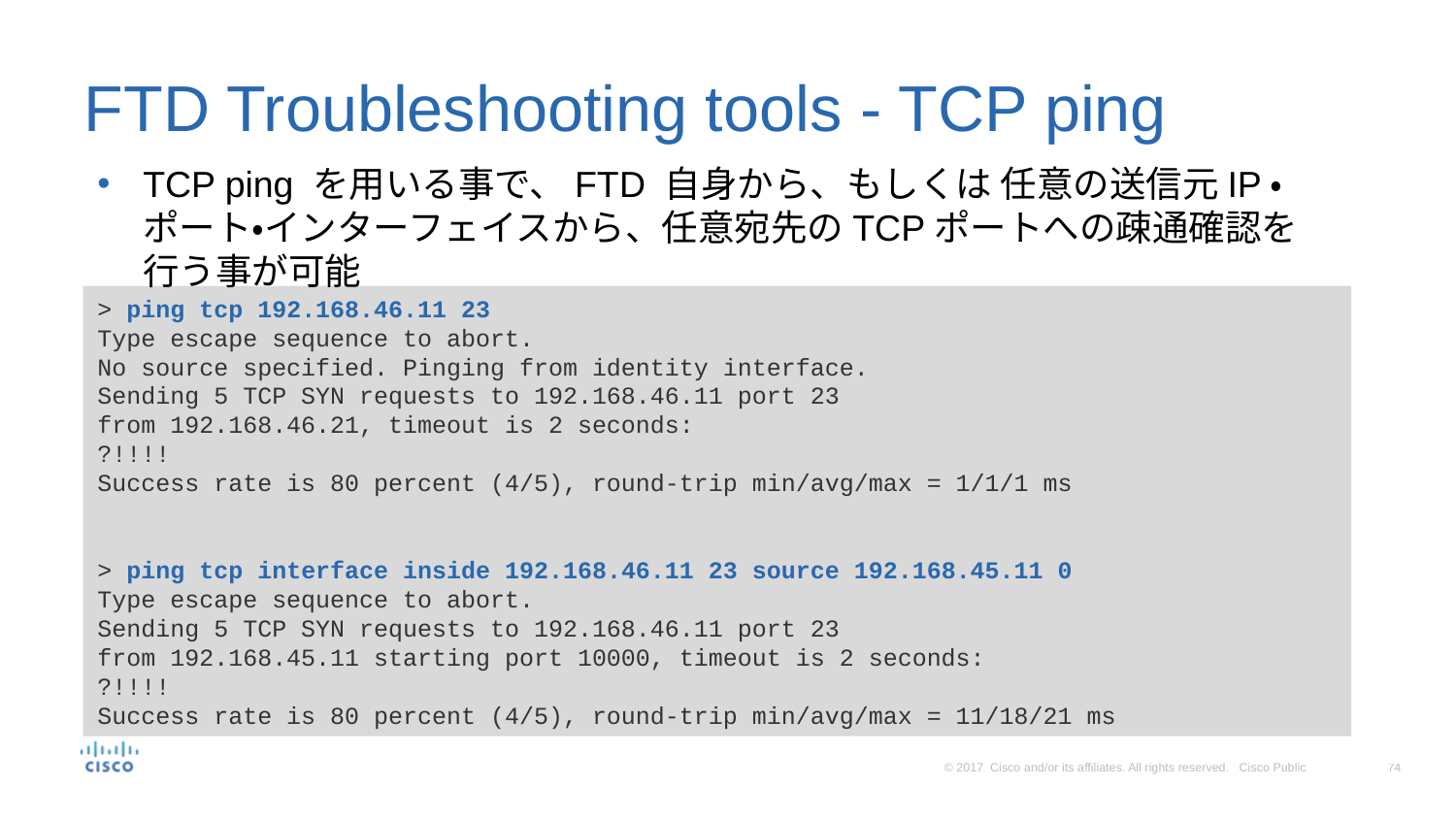

# FTD Troubleshooting tools - TCP ping
TCP ping を用いる事で、FTD 自身から、もしくは 任意の送信元IP・ポート・インターフェイスから、任意宛先のTCPポートへの疎通確認を行う事が可能
> ping tcp 192.168.46.11 23
Type escape sequence to abort.
No source specified. Pinging from identity interface.
Sending 5 TCP SYN requests to 192.168.46.11 port 23
from 192.168.46.21, timeout is 2 seconds:
?!!!!
Success rate is 80 percent (4/5), round-trip min/avg/max = 1/1/1 ms

> ping tcp interface inside 192.168.46.11 23 source 192.168.45.11 0
Type escape sequence to abort.
Sending 5 TCP SYN requests to 192.168.46.11 port 23
from 192.168.45.11 starting port 10000, timeout is 2 seconds:
?!!!!
Success rate is 80 percent (4/5), round-trip min/avg/max = 11/18/21 ms